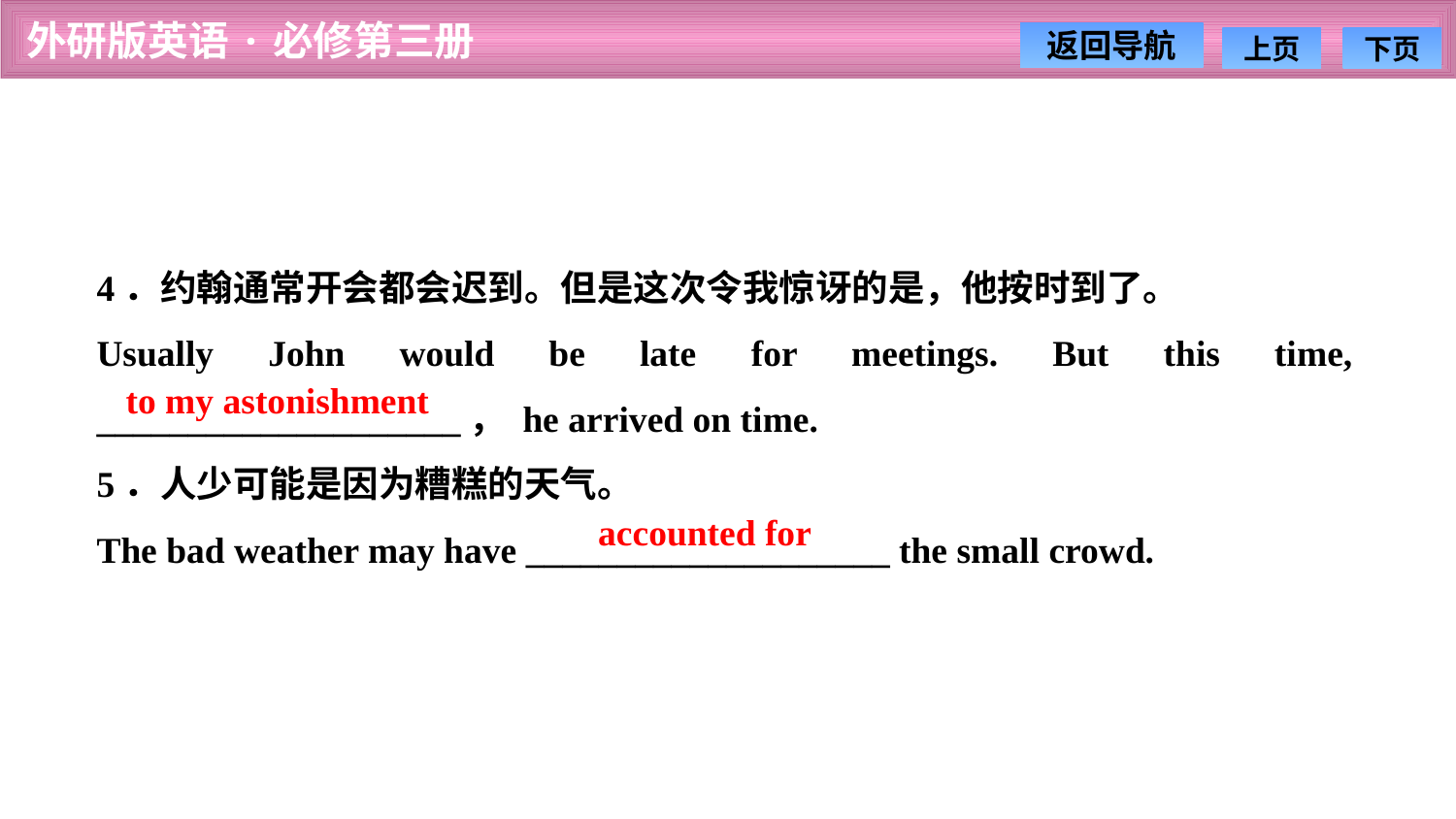

4．约翰通常开会都会迟到。但是这次令我惊讶的是，他按时到了。
Usually John would be late for meetings. But this time, ____________________， he arrived on time.
5．人少可能是因为糟糕的天气。
The bad weather may have ____________________ the small crowd.
to my astonishment
accounted for